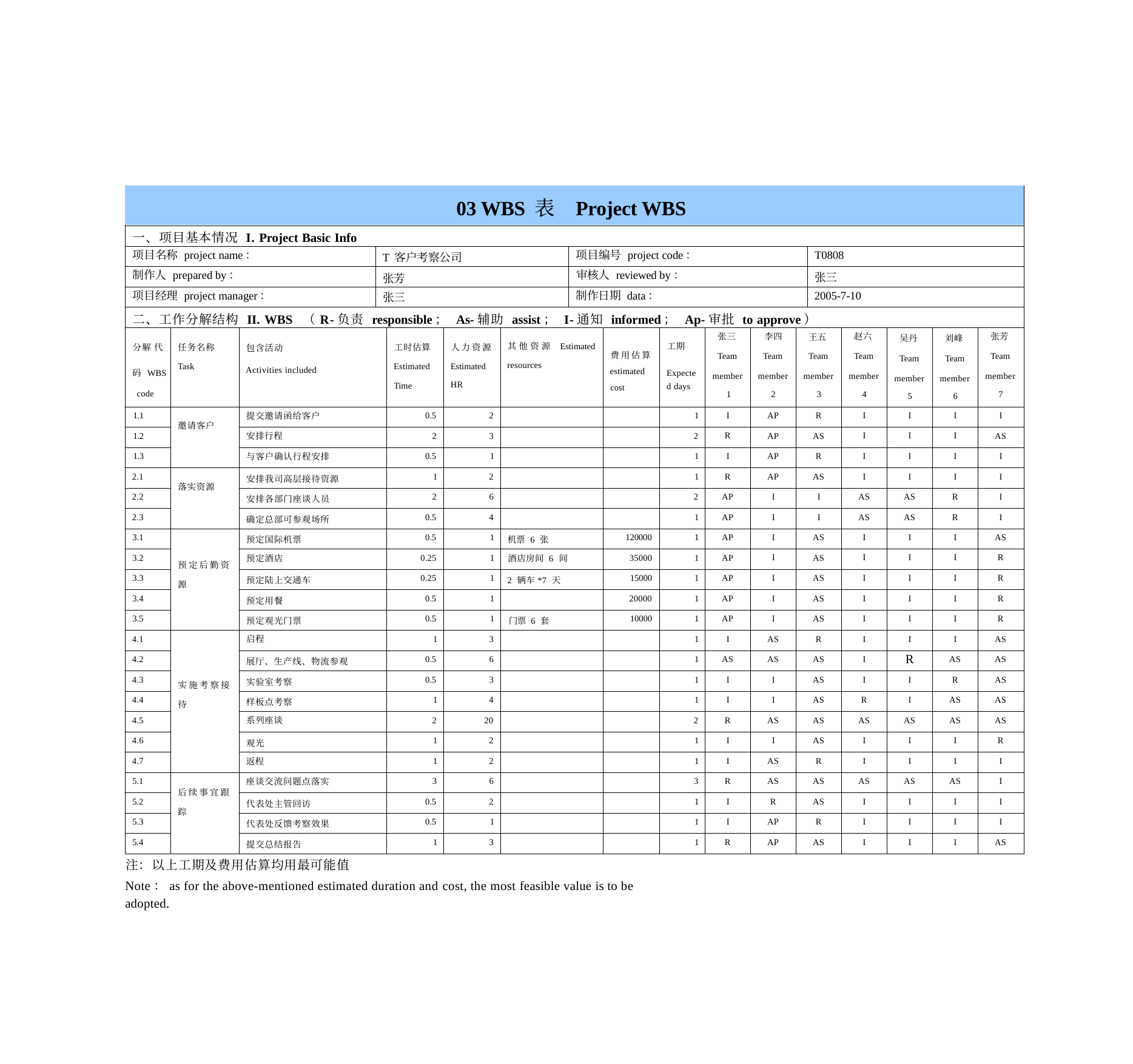

|  |  |  |  |  |  |  |  |  |  |  |  |  |  |  |  |  |  |
| --- | --- | --- | --- | --- | --- | --- | --- | --- | --- | --- | --- | --- | --- | --- | --- | --- | --- |
| 一、项目基本情况 I. Project Basic Info |  |  |  |  |  |  |  |  |  |  |  |  |  |  |  |  |  |
| 项目名称 project name： |  |  | T 客户考察公司 |  |  |  | 项目编号 project code： |  |  |  |  |  | T0808 |  |  |  |  |
| 制作人 prepared by： |  |  | 张芳 |  |  |  | 审核人 reviewed by： |  |  |  |  |  | 张三 |  |  |  |  |
| 项目经理 project manager： |  |  | 张三 |  |  |  | 制作日期 data： |  |  |  |  |  | 2005-7-10 |  |  |  |  |
| 二、工作分解结构 II. WBS （R-负责 responsible； As-辅助 assist； I-通知 informed； Ap-审批 to approve） |  |  |  |  |  |  |  |  |  |  |  |  |  |  |  |  |  |
| 分解 代 码 WBS code | 任务名称 Task | 包含活动 Activities included |  | 工时估算 Estimated Time | 人力资源 Estimated HR | 其他资源 Estimated resources |  | 费用估算 estimated cost | 工期 Expecte d days | 张三 Team member 1 | 李四 Team member 2 | 王五 Team member 3 |  | 赵六 Team member 4 | 吴丹 Team member 5 | 刘峰 Team member 6 | 张芳 Team member 7 |
| 1.1 | 邀请客户 | 提交邀请函给客户 |  | 0.5 | 2 |  |  |  | 1 | I | AP | R |  | I | I | I | I |
| 1.2 |  | 安排行程 |  | 2 | 3 |  |  |  | 2 | R | AP | AS |  | I | I | I | AS |
| 1.3 |  | 与客户确认行程安排 |  | 0.5 | 1 |  |  |  | 1 | I | AP | R |  | I | I | I | I |
| 2.1 | 落实资源 | 安排我司高层接待资源 |  | 1 | 2 |  |  |  | 1 | R | AP | AS |  | I | I | I | I |
| 2.2 |  | 安排各部门座谈人员 |  | 2 | 6 |  |  |  | 2 | AP | I | I |  | AS | AS | R | I |
| 2.3 |  | 确定总部可参观场所 |  | 0.5 | 4 |  |  |  | 1 | AP | I | I |  | AS | AS | R | I |
| 3.1 | 预定后勤资 源 | 预定国际机票 |  | 0.5 | 1 | 机票 6 张 |  | 120000 | 1 | AP | I | AS |  | I | I | I | AS |
| 3.2 |  | 预定酒店 |  | 0.25 | 1 | 酒店房间 6 间 |  | 35000 | 1 | AP | I | AS |  | I | I | I | R |
| 3.3 |  | 预定陆上交通车 |  | 0.25 | 1 | 2 辆车\*7 天 |  | 15000 | 1 | AP | I | AS |  | I | I | I | R |
| 3.4 |  | 预定用餐 |  | 0.5 | 1 |  |  | 20000 | 1 | AP | I | AS |  | I | I | I | R |
| 3.5 |  | 预定观光门票 |  | 0.5 | 1 | 门票 6 套 |  | 10000 | 1 | AP | I | AS |  | I | I | I | R |
| 4.1 | 实施考察接 待 | 启程 |  | 1 | 3 |  |  |  | 1 | I | AS | R |  | I | I | I | AS |
| 4.2 |  | 展厅、生产线、物流参观 |  | 0.5 | 6 |  |  |  | 1 | AS | AS | AS |  | I | R | AS | AS |
| 4.3 |  | 实验室考察 |  | 0.5 | 3 |  |  |  | 1 | I | I | AS |  | I | I | R | AS |
| 4.4 |  | 样板点考察 |  | 1 | 4 |  |  |  | 1 | I | I | AS |  | R | I | AS | AS |
| 4.5 |  | 系列座谈 |  | 2 | 20 |  |  |  | 2 | R | AS | AS |  | AS | AS | AS | AS |
| 4.6 |  | 观光 |  | 1 | 2 |  |  |  | 1 | I | I | AS |  | I | I | I | R |
| 4.7 |  | 返程 |  | 1 | 2 |  |  |  | 1 | I | AS | R |  | I | I | I | I |
| 5.1 | 后续事宜跟 踪 | 座谈交流问题点落实 |  | 3 | 6 |  |  |  | 3 | R | AS | AS |  | AS | AS | AS | I |
| 5.2 |  | 代表处主管回访 |  | 0.5 | 2 |  |  |  | 1 | I | R | AS |  | I | I | I | I |
| 5.3 |  | 代表处反馈考察效果 |  | 0.5 | 1 |  |  |  | 1 | I | AP | R |  | I | I | I | I |
| 5.4 |  | 提交总结报告 |  | 1 | 3 |  |  |  | 1 | R | AP | AS |  | I | I | I | AS |
| 03 WBS 表 Project WBS |
| --- |

注：以上工期及费用估算均用最可能值
Note：as for the above-mentioned estimated duration and cost, the most feasible value is to be adopted.